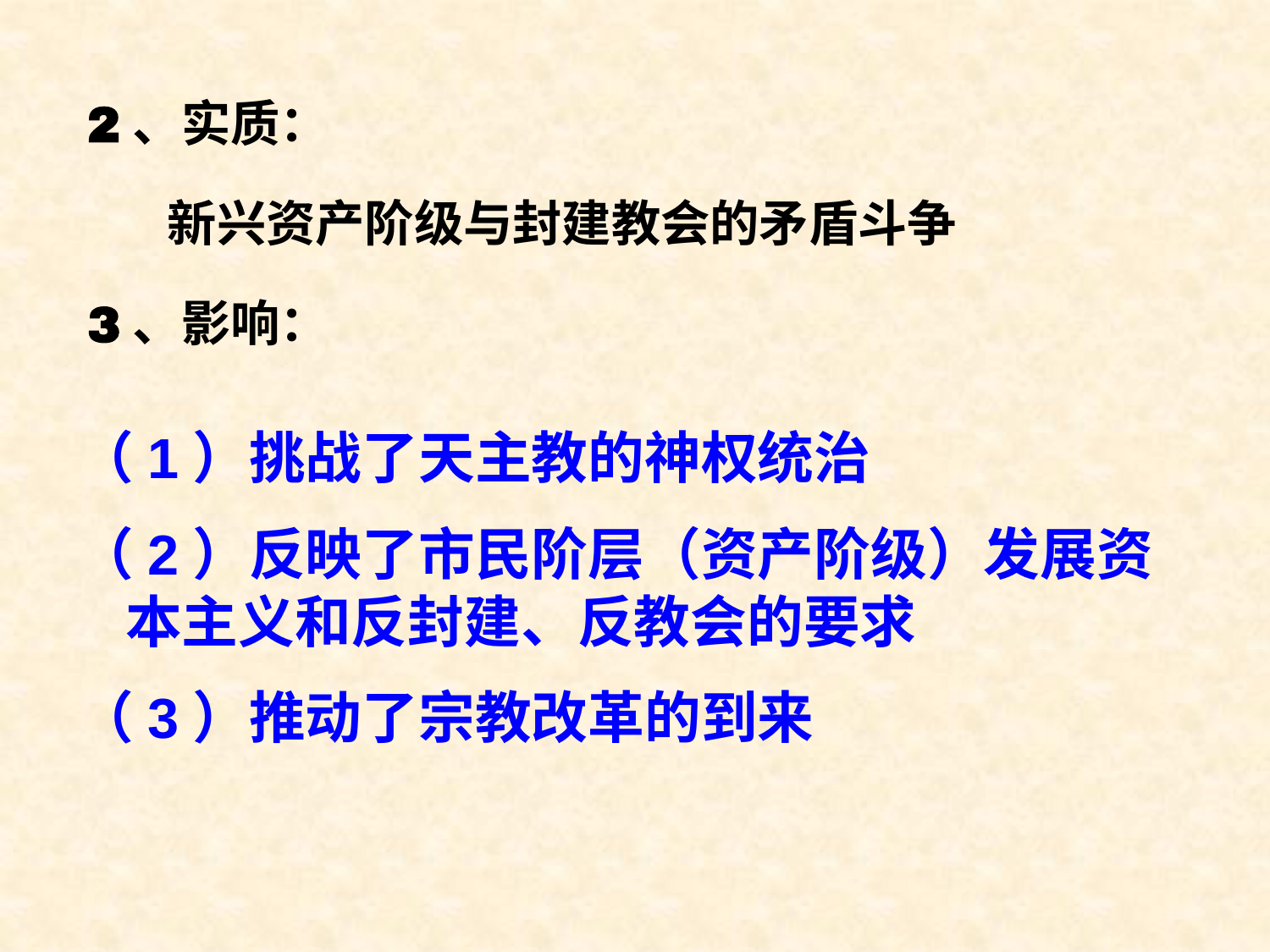

2、实质：
新兴资产阶级与封建教会的矛盾斗争
3、影响：
（1）挑战了天主教的神权统治
（2）反映了市民阶层（资产阶级）发展资本主义和反封建、反教会的要求
（3）推动了宗教改革的到来